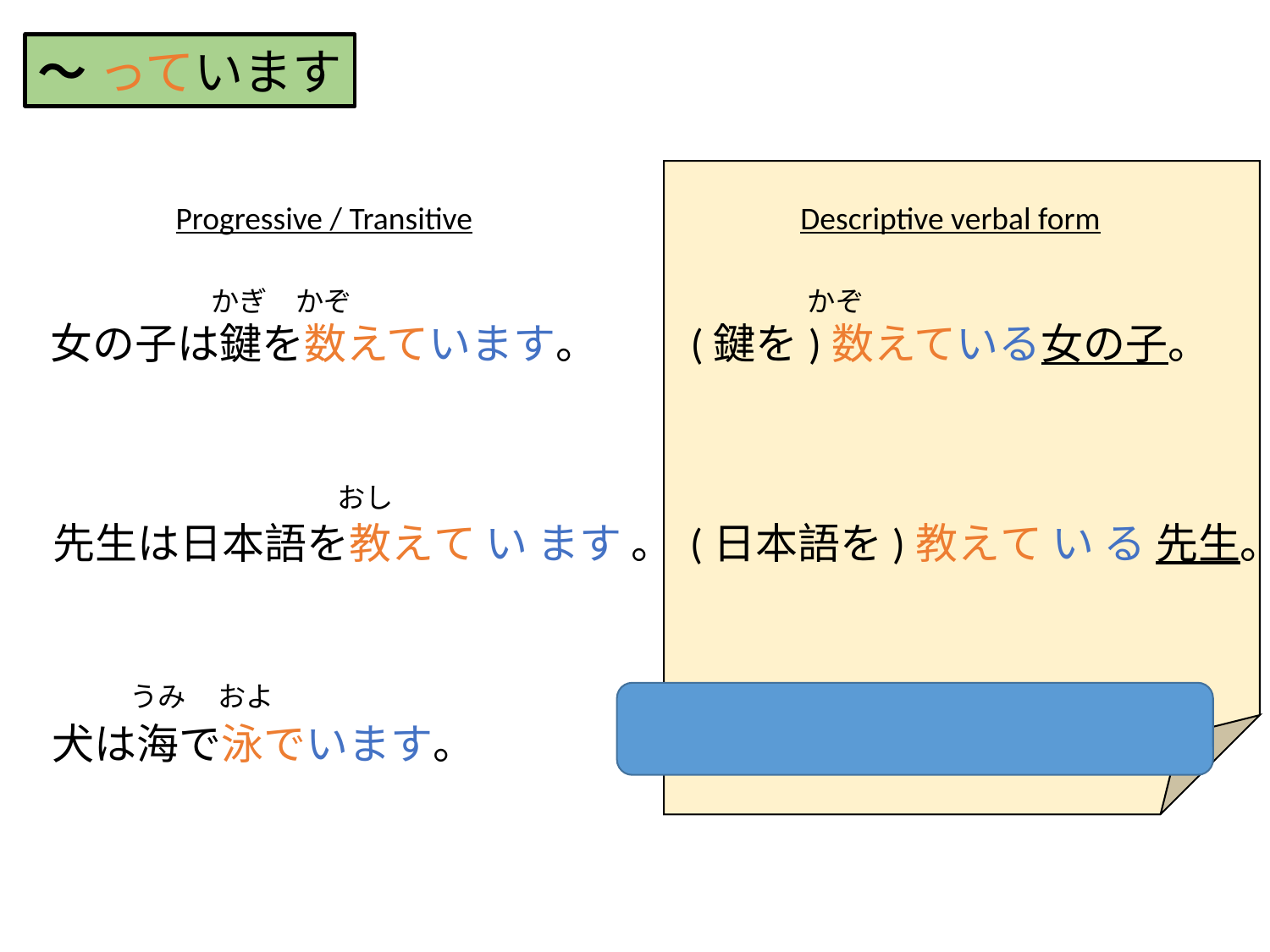

〜 っています

Progressive / Transitive
かぎ
かぞ
女の子は鍵を数えています。
おし
先生は日本語を教えて い ます 。
Descriptive verbal form
かぞ
(鍵を)数えている女の子。
(日本語を)教えて い る 先生。
うみ     およ
犬は海で泳でいます。
うみ       およ
(海で)泳でいる犬。